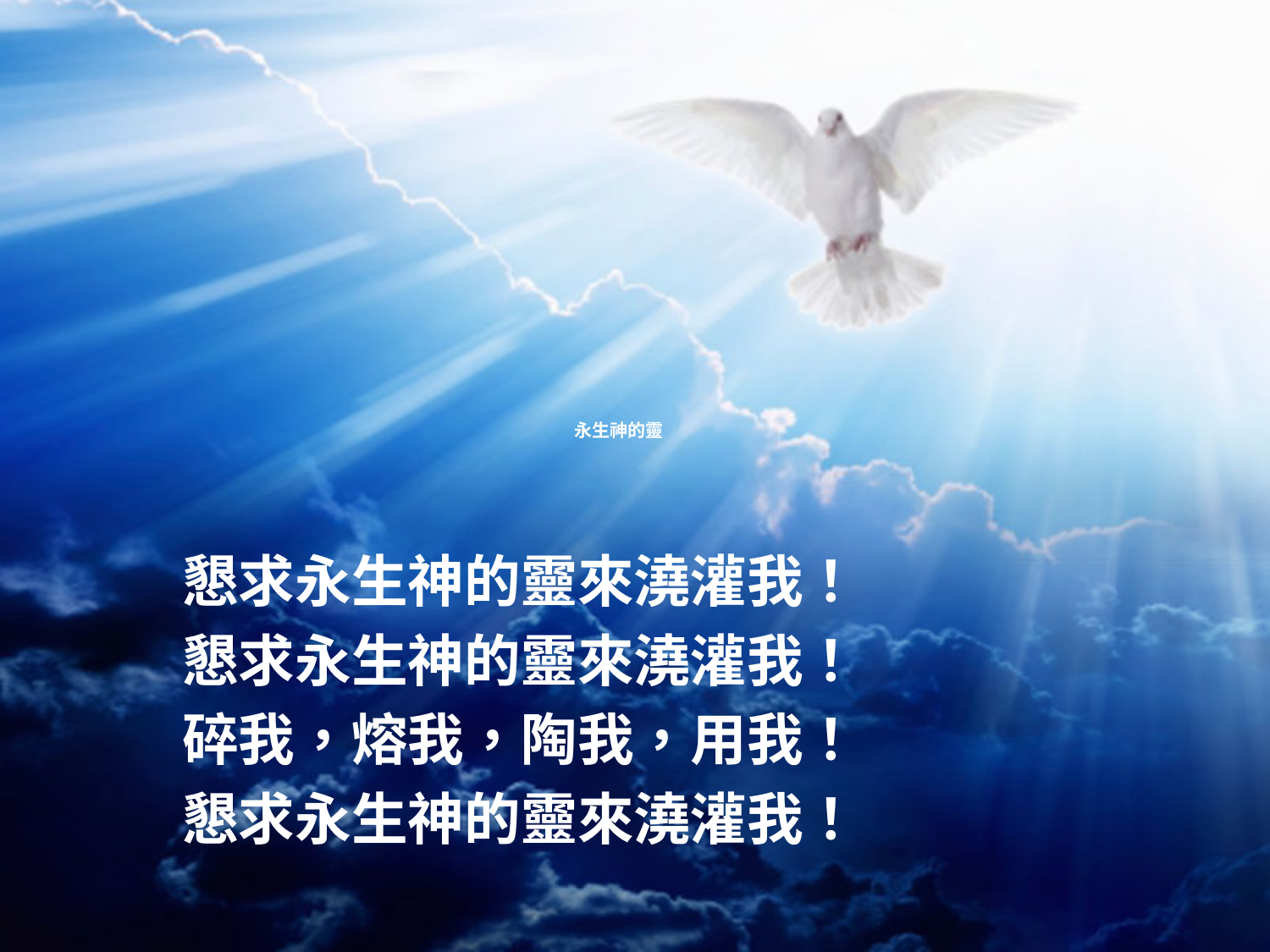

# 永生神的靈
懇求永生神的靈來澆灌我！
懇求永生神的靈來澆灌我！
碎我，熔我，陶我，用我！
懇求永生神的靈來澆灌我！